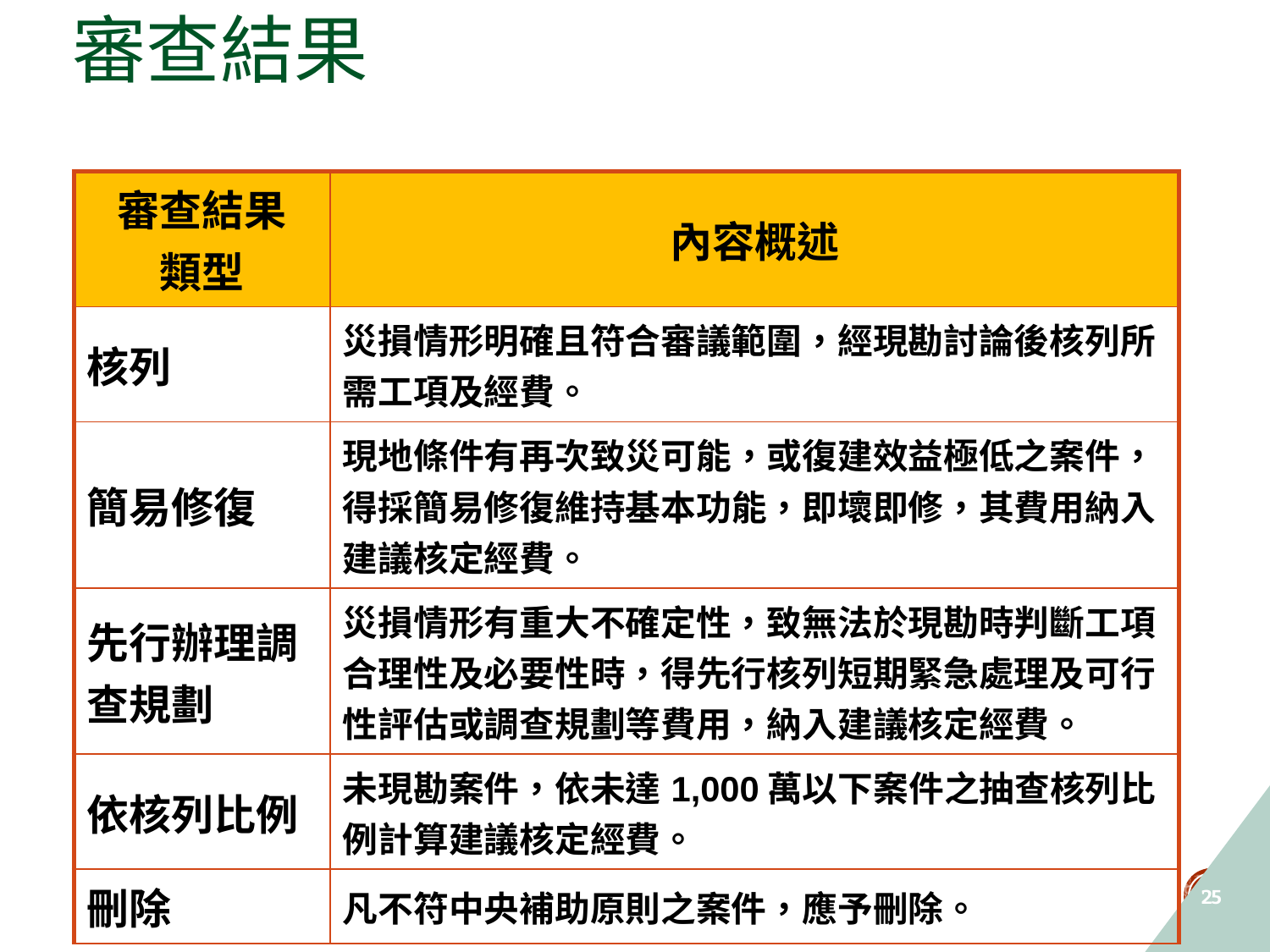

# 審查結果
| 審查結果 類型 | 內容概述 |
| --- | --- |
| 核列 | 災損情形明確且符合審議範圍，經現勘討論後核列所需工項及經費。 |
| 簡易修復 | 現地條件有再次致災可能，或復建效益極低之案件，得採簡易修復維持基本功能，即壞即修，其費用納入建議核定經費。 |
| 先行辦理調查規劃 | 災損情形有重大不確定性，致無法於現勘時判斷工項合理性及必要性時，得先行核列短期緊急處理及可行性評估或調查規劃等費用，納入建議核定經費。 |
| 依核列比例 | 未現勘案件，依未達1,000萬以下案件之抽查核列比例計算建議核定經費。 |
| 刪除 | 凡不符中央補助原則之案件，應予刪除。 |

25